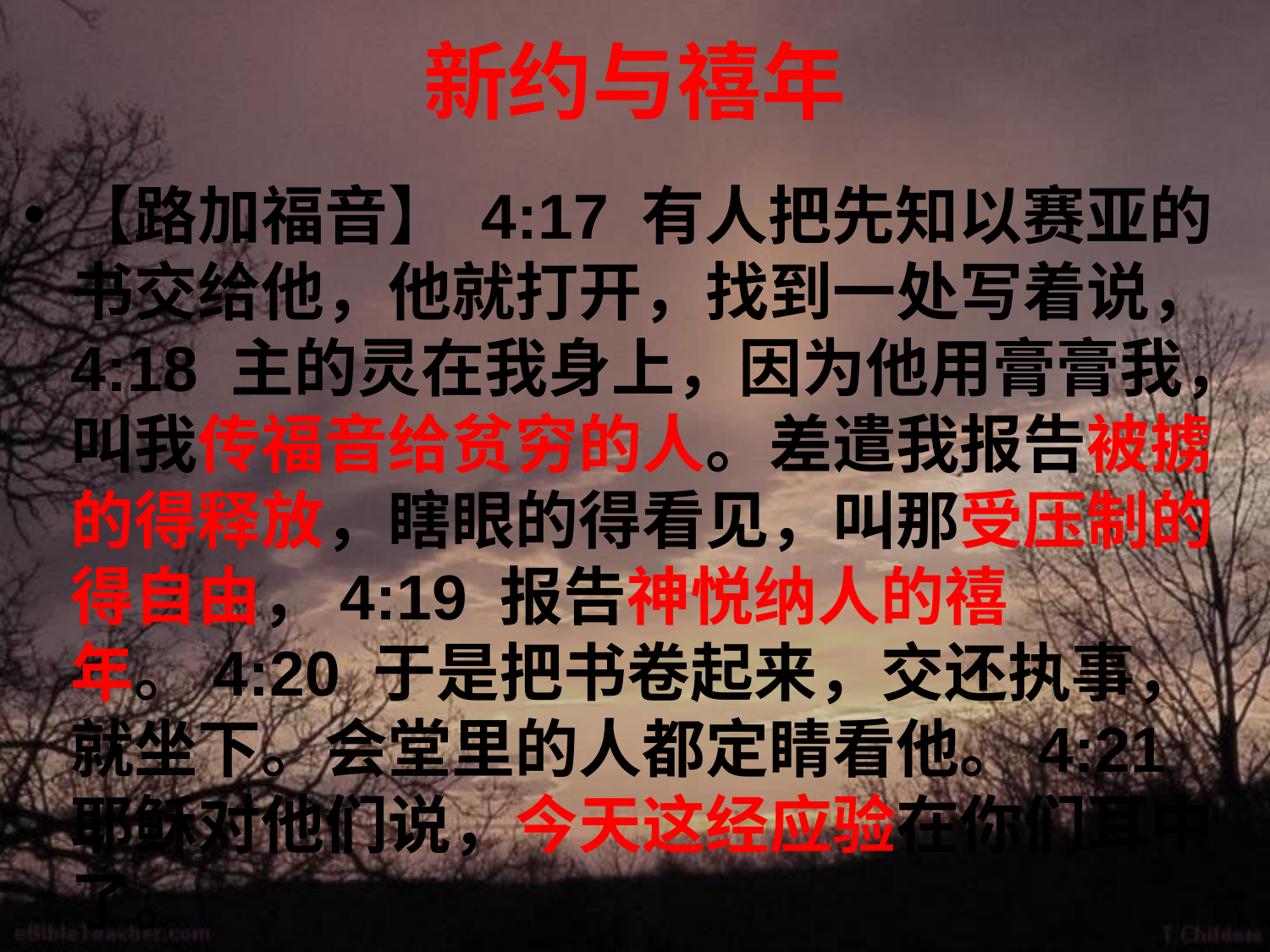

# 新约与禧年
【路加福音】 4:17 有人把先知以赛亚的书交给他，他就打开，找到一处写着说，4:18 主的灵在我身上，因为他用膏膏我，叫我传福音给贫穷的人。差遣我报告被掳的得释放，瞎眼的得看见，叫那受压制的得自由，4:19 报告神悦纳人的禧年。4:20 于是把书卷起来，交还执事，就坐下。会堂里的人都定睛看他。4:21 耶稣对他们说，今天这经应验在你们耳中了。